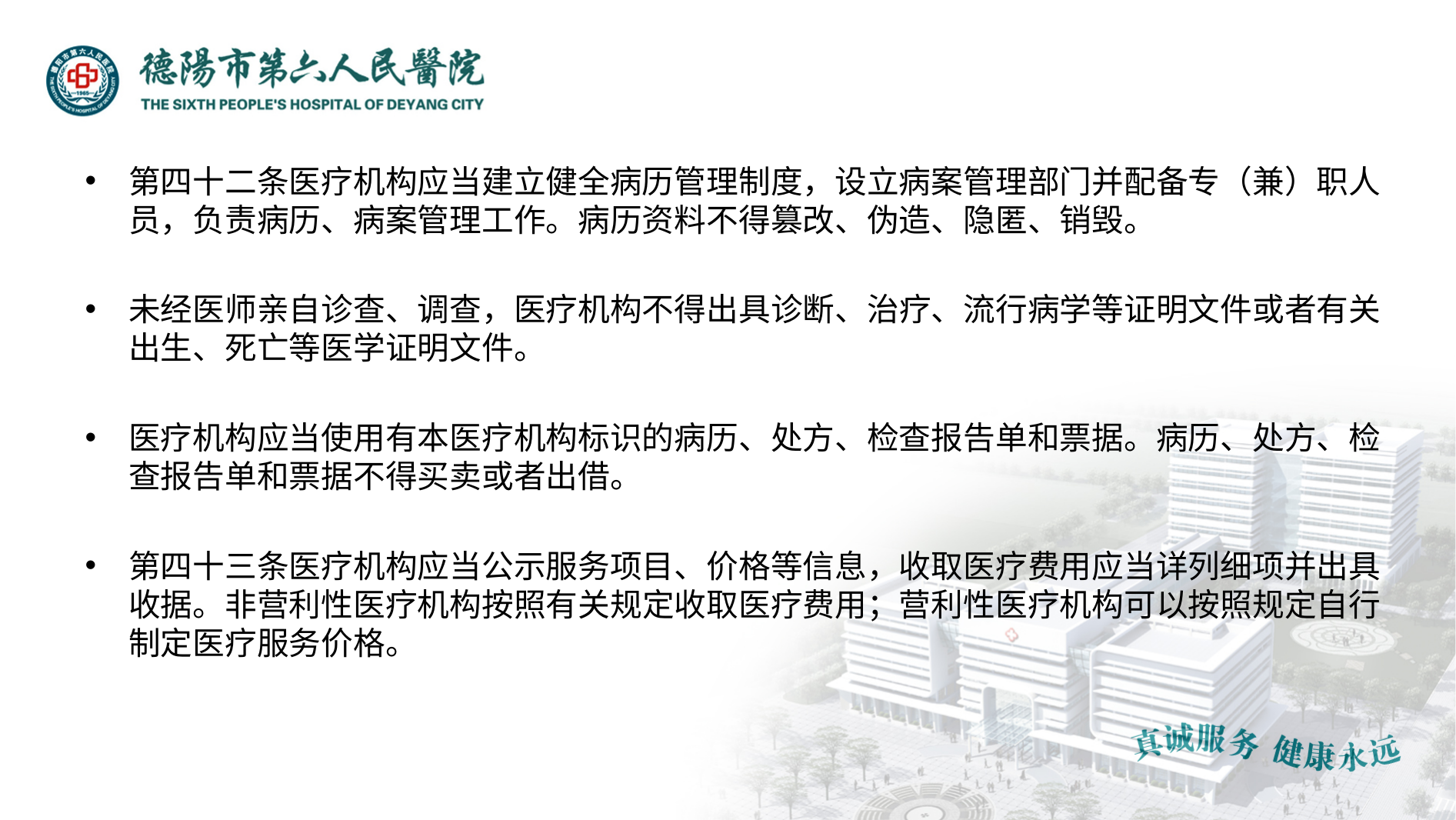

#
第四十二条医疗机构应当建立健全病历管理制度，设立病案管理部门并配备专（兼）职人员，负责病历、病案管理工作。病历资料不得篡改、伪造、隐匿、销毁。

未经医师亲自诊查、调查，医疗机构不得出具诊断、治疗、流行病学等证明文件或者有关出生、死亡等医学证明文件。

医疗机构应当使用有本医疗机构标识的病历、处方、检查报告单和票据。病历、处方、检查报告单和票据不得买卖或者出借。

第四十三条医疗机构应当公示服务项目、价格等信息，收取医疗费用应当详列细项并出具收据。非营利性医疗机构按照有关规定收取医疗费用；营利性医疗机构可以按照规定自行制定医疗服务价格。